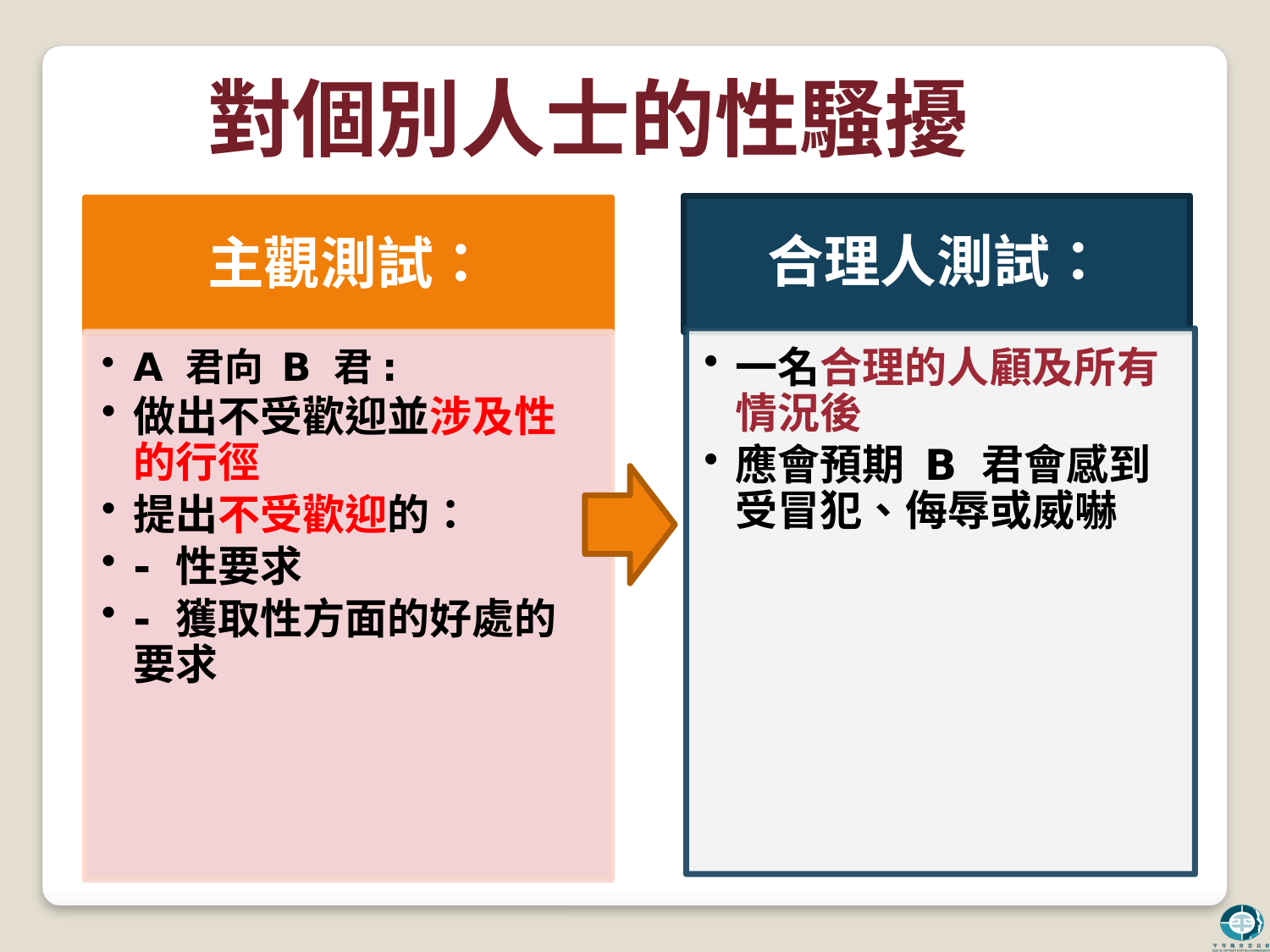

# 對個別人士的性騷擾
主觀測試：
A 君向 B 君:
做出不受歡迎並涉及性的行徑
提出不受歡迎的：
- 性要求
- 獲取性方面的好處的要求
合理人測試：
一名合理的人顧及所有情況後
應會預期 B 君會感到受冒犯、侮辱或威嚇